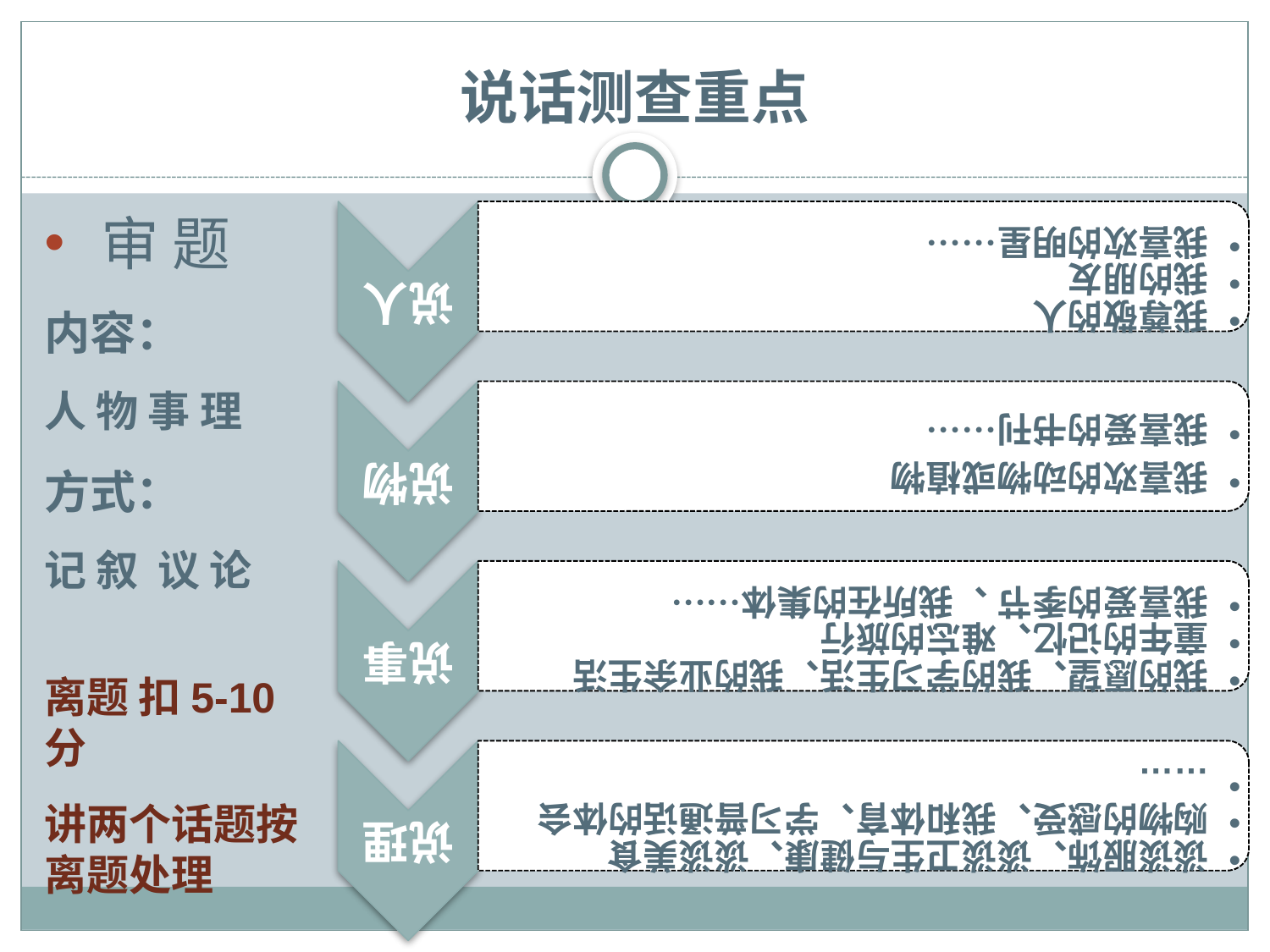

# 说话测查重点
 审 题
内容：
人 物 事 理
方式：
记 叙  议 论

离题 扣5-10分

讲两个话题按离题处理

说人
我尊敬的人
我的朋友
我喜欢的明星……
说物
我喜欢的动物或植物
我喜爱的书刊……
说事
我的愿望、我的学习生活、我的业余生活
童年的记忆、难忘的旅行
我喜爱的季节 、我所在的集体……
说理
谈谈服饰、谈谈卫生与健康、谈谈美食
购物的感受、我和体育、学习普通话的体会
……